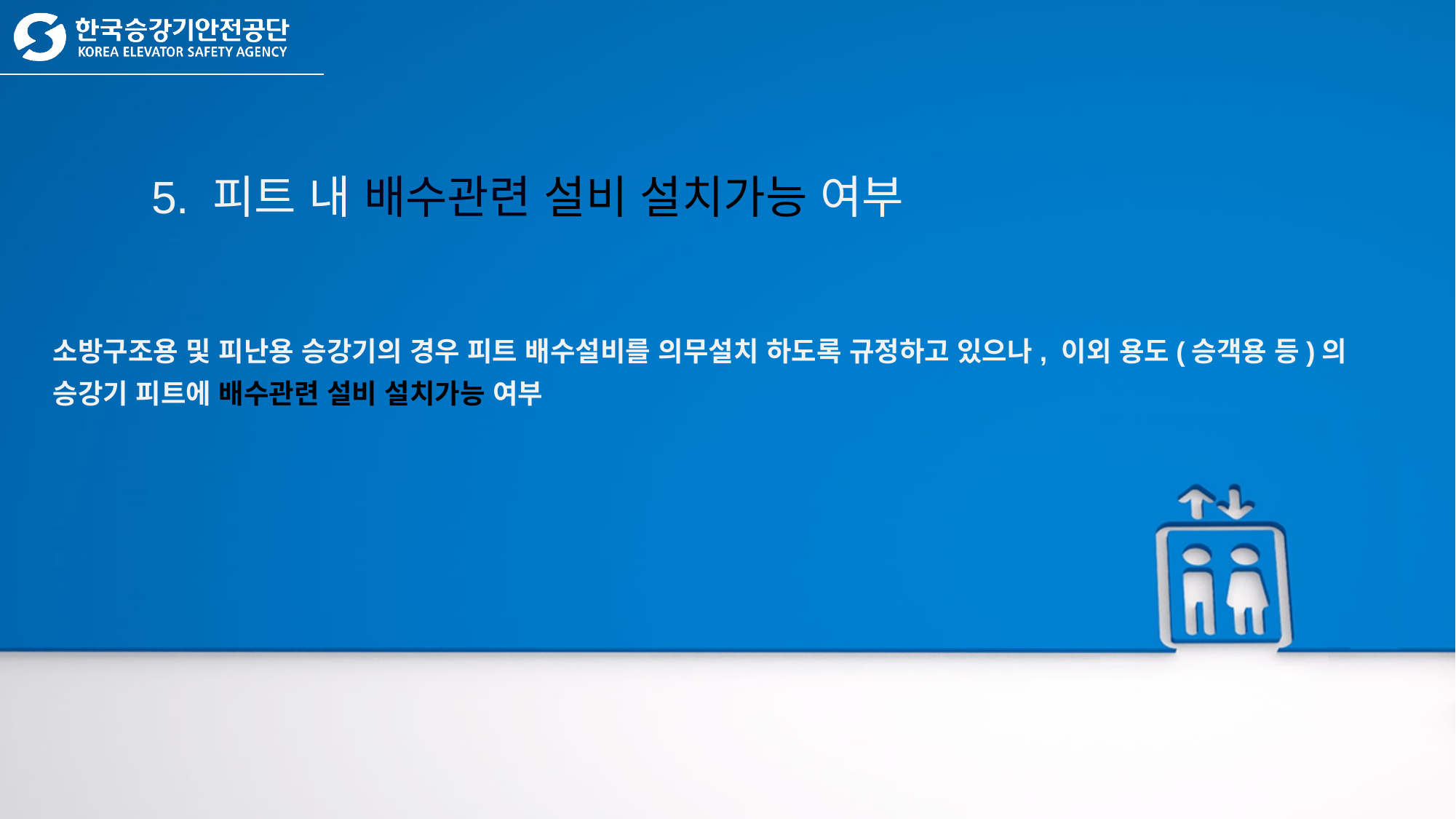

5. 피트 내 배수관련 설비 설치가능 여부
소방구조용 및 피난용 승강기의 경우 피트 배수설비를 의무설치 하도록 규정하고 있으나, 이외 용도(승객용 등)의 승강기 피트에 배수관련 설비 설치가능 여부